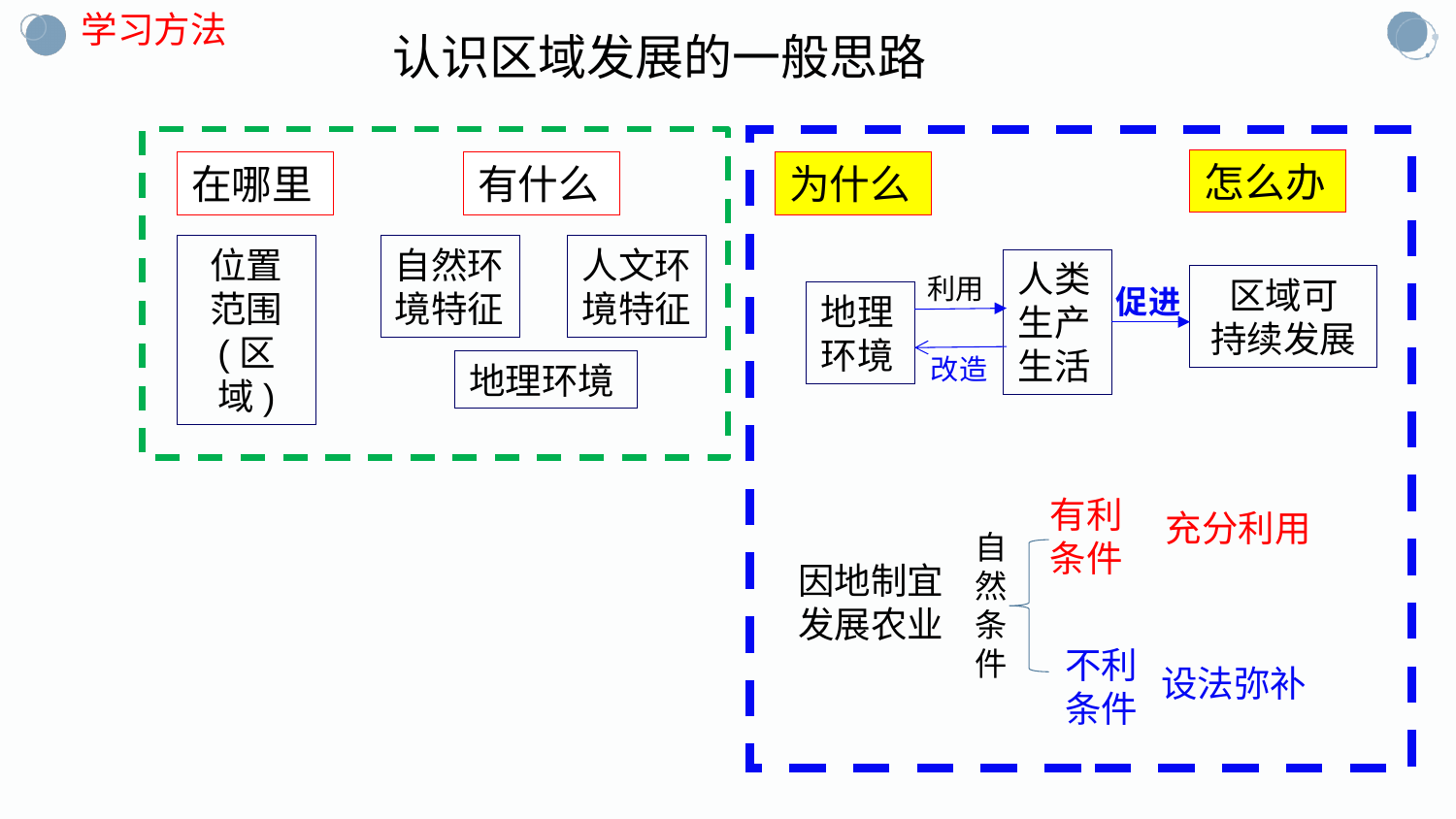

学习方法
认识区域发展的一般思路

怎么办
在哪里
有什么
为什么
自然环
境特征
人文环
境特征
位置
范围
(区域)
人类生产生活
利用
区域可
持续发展
促进
地理环境
改造
地理环境
有利
条件
充分利用
自
然
条
件

因地制宜
发展农业
不利
条件
设法弥补